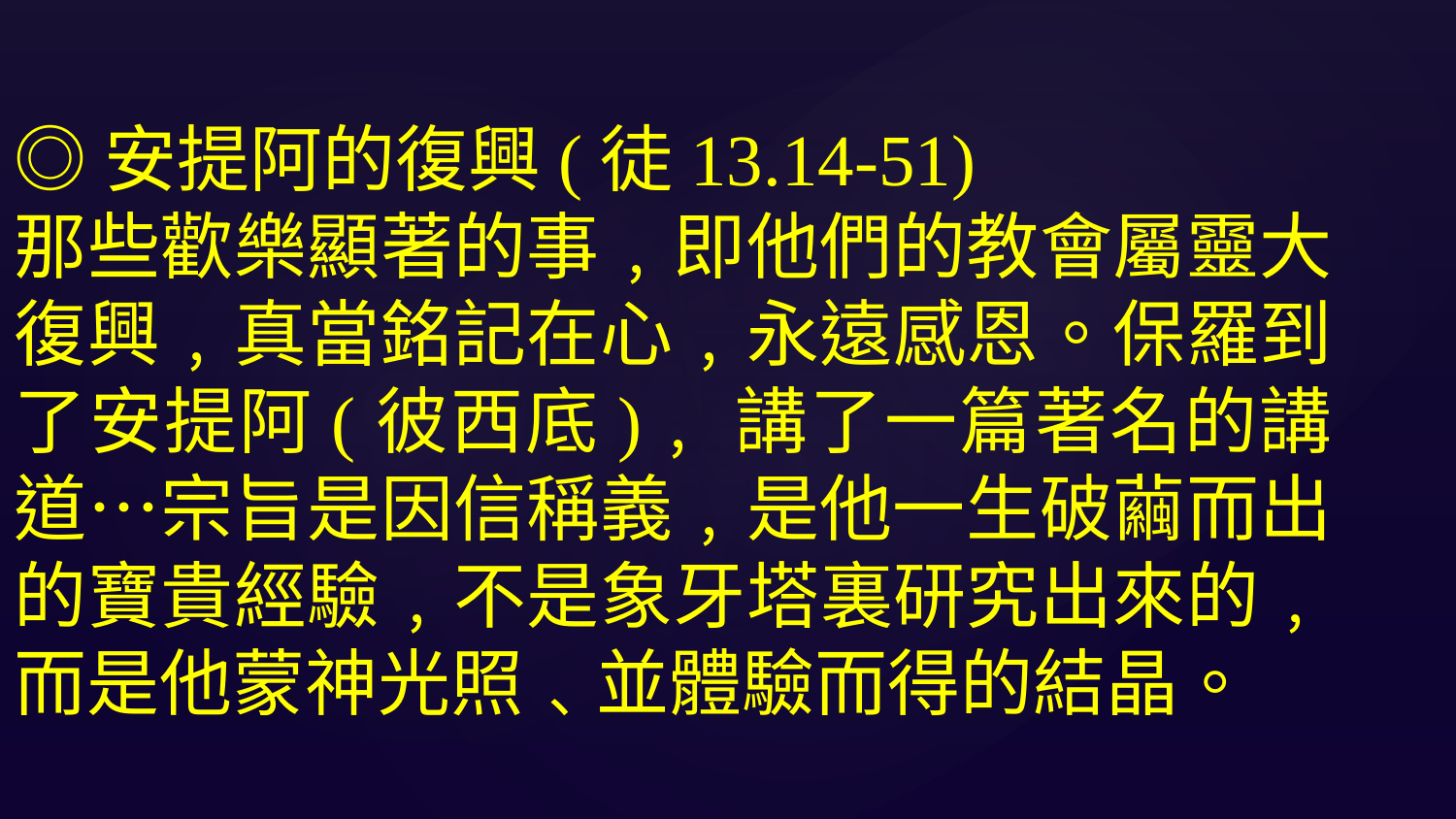

◎安提阿的復興(徒13.14-51)
那些歡樂顯著的事﹐即他們的教會屬靈大復興﹐真當銘記在心﹐永遠感恩。保羅到了安提阿(彼西底)﹐講了一篇著名的講道…宗旨是因信稱義﹐是他一生破繭而出的寶貴經驗﹐不是象牙塔裏研究出來的﹐而是他蒙神光照﹑並體驗而得的結晶。